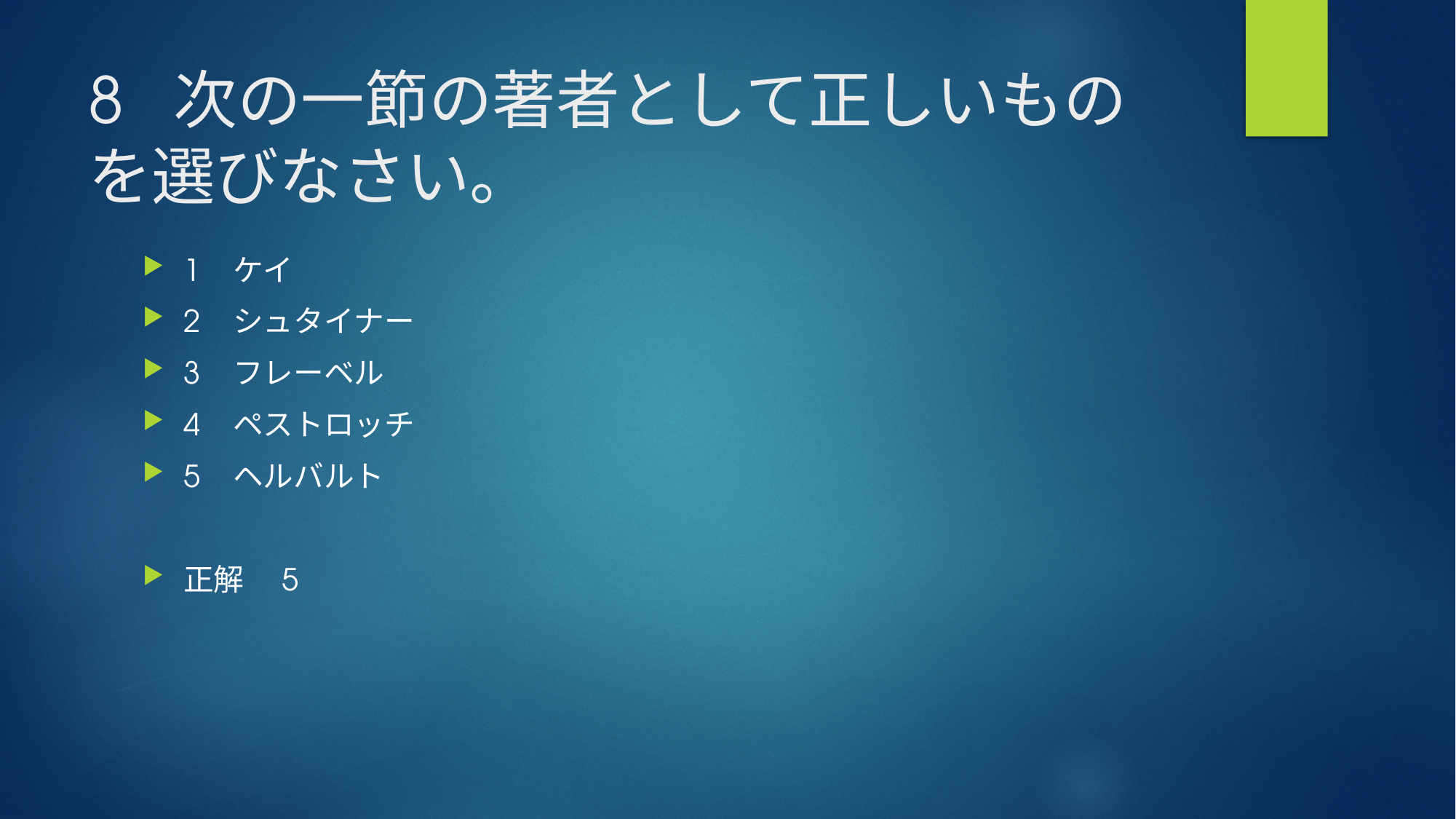

# 8  次の一節の著者として正しいものを選びなさい。
1   ケイ
2   シュタイナー
3   フレーベル
4   ペストロッチ
5   ヘルバルト

正解　5